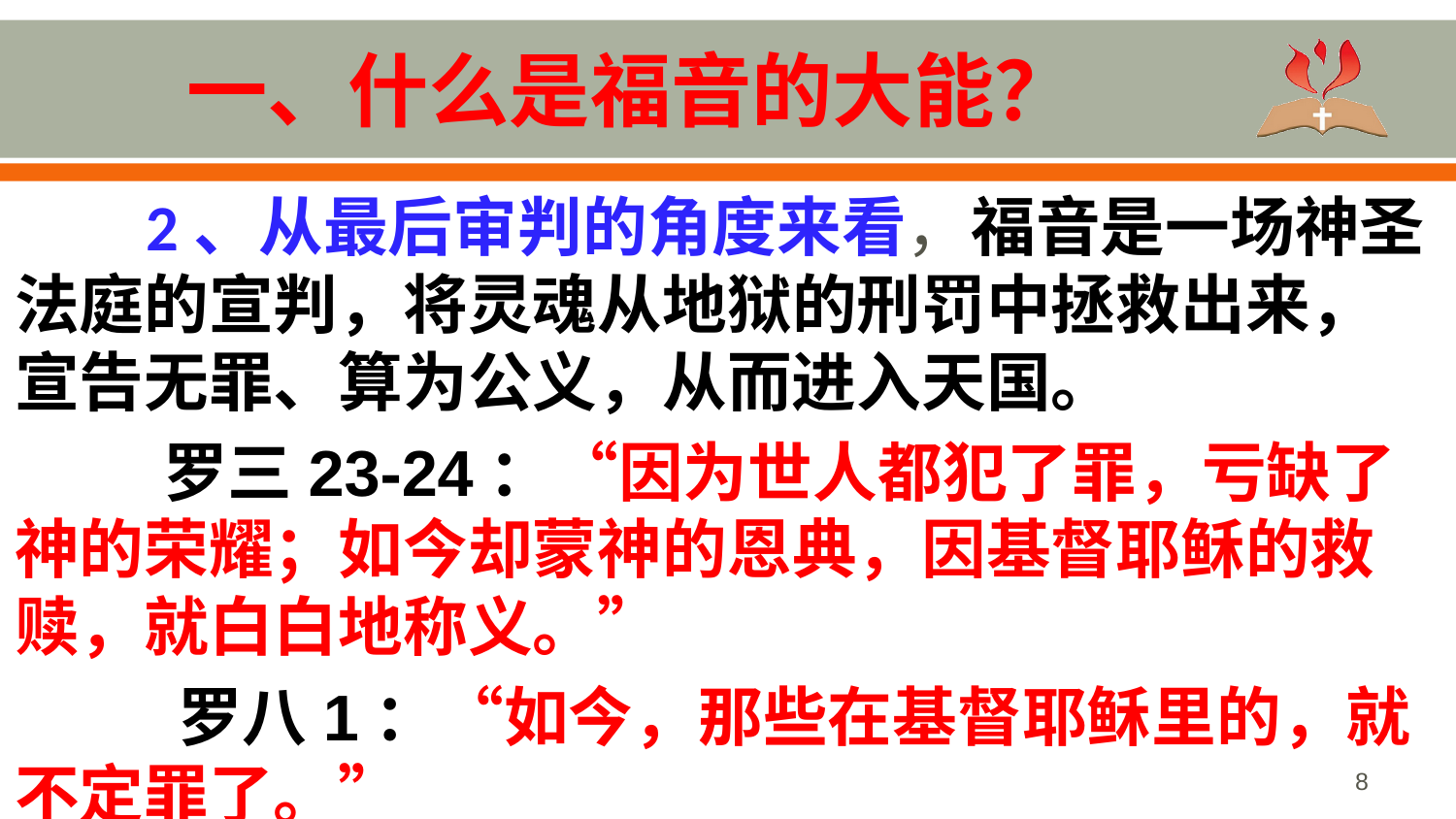

# 一、什么是福音的大能？
         2、从最后审判的角度来看，福音是一场神圣法庭的宣判，将灵魂从地狱的刑罚中拯救出来，宣告无罪、算为公义，从而进入天国。
         罗三23-24：“因为世人都犯了罪，亏缺了神的荣耀；如今却蒙神的恩典，因基督耶稣的救赎，就白白地称义。”
          罗八1：“如今，那些在基督耶稣里的，就不定罪了。”

8